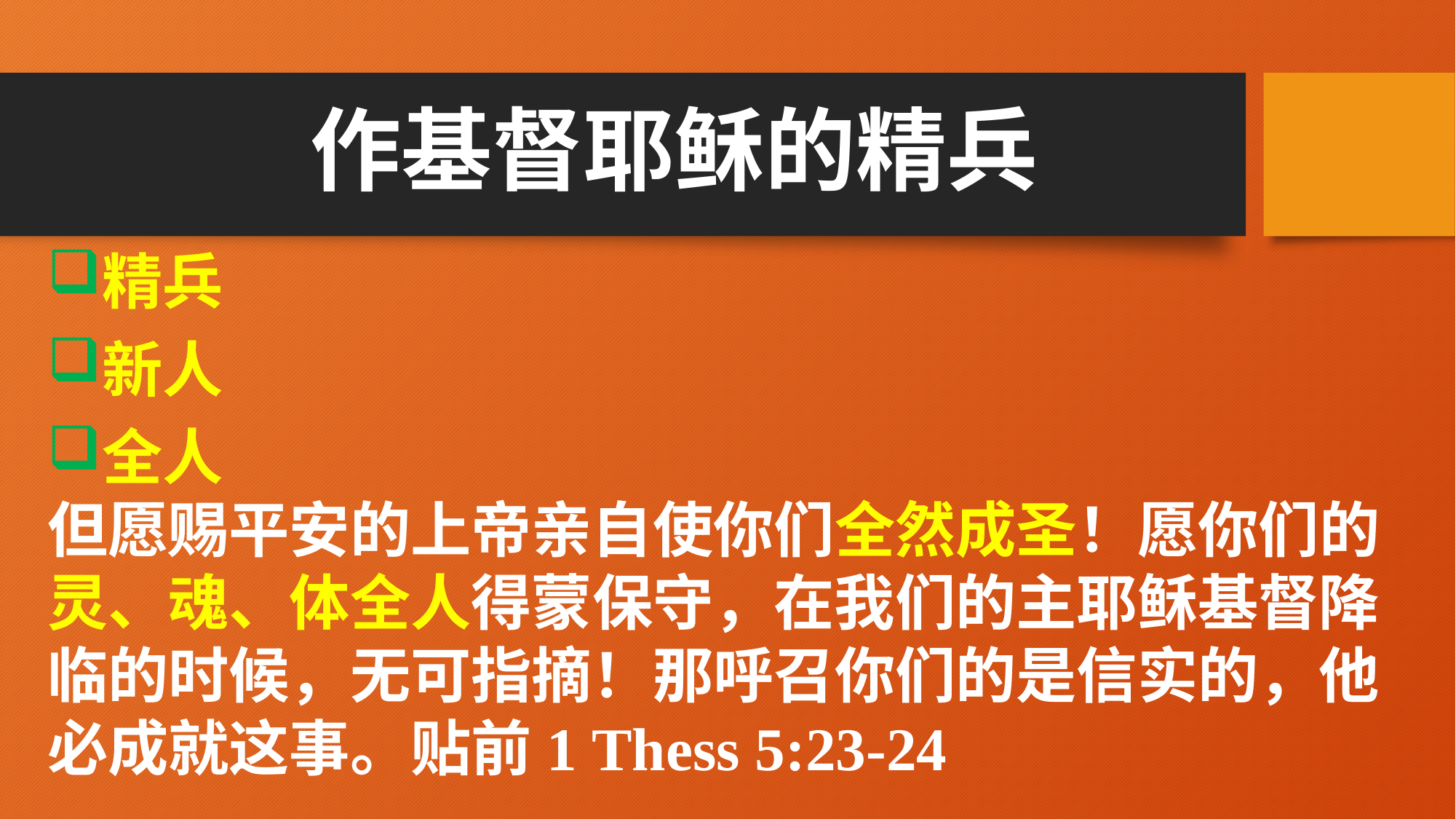

# 作基督耶稣的精兵
精兵
新人
全人
但愿赐平安的上帝亲自使你们全然成圣！愿你们的灵、魂、体全人得蒙保守，在我们的主耶稣基督降临的时候，无可指摘！那呼召你们的是信实的，他必成就这事。贴前1 Thess 5:23-24